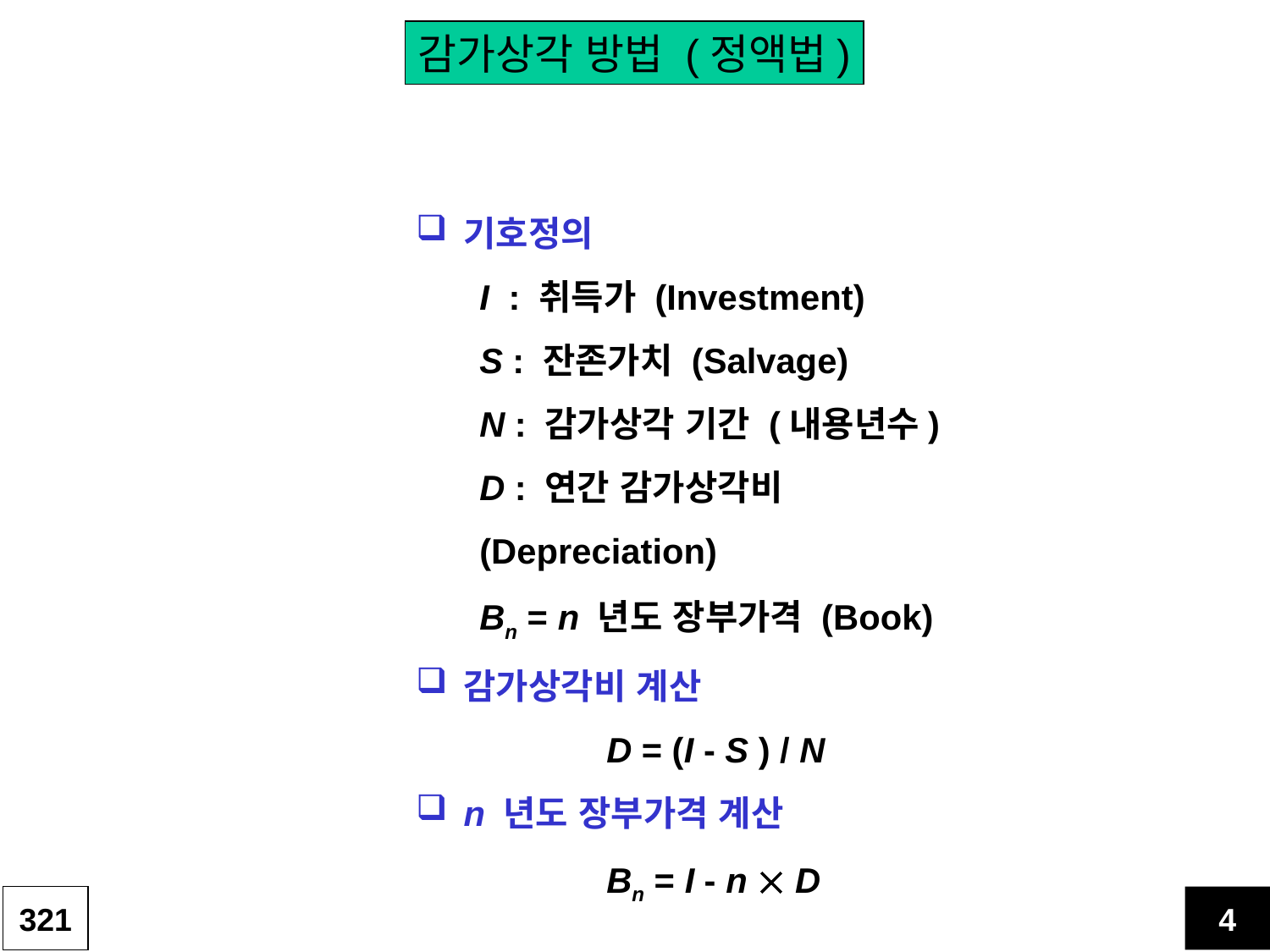

감가상각 방법 (정액법)
기호정의
I  : 취득가 (Investment)
S : 잔존가치 (Salvage)
N : 감가상각 기간 (내용년수)
D : 연간 감가상각비 (Depreciation)
Bn = n 년도 장부가격 (Book)
감가상각비 계산
	D = (I - S ) / N
n 년도 장부가격 계산
	Bn = I - n × D
321
4